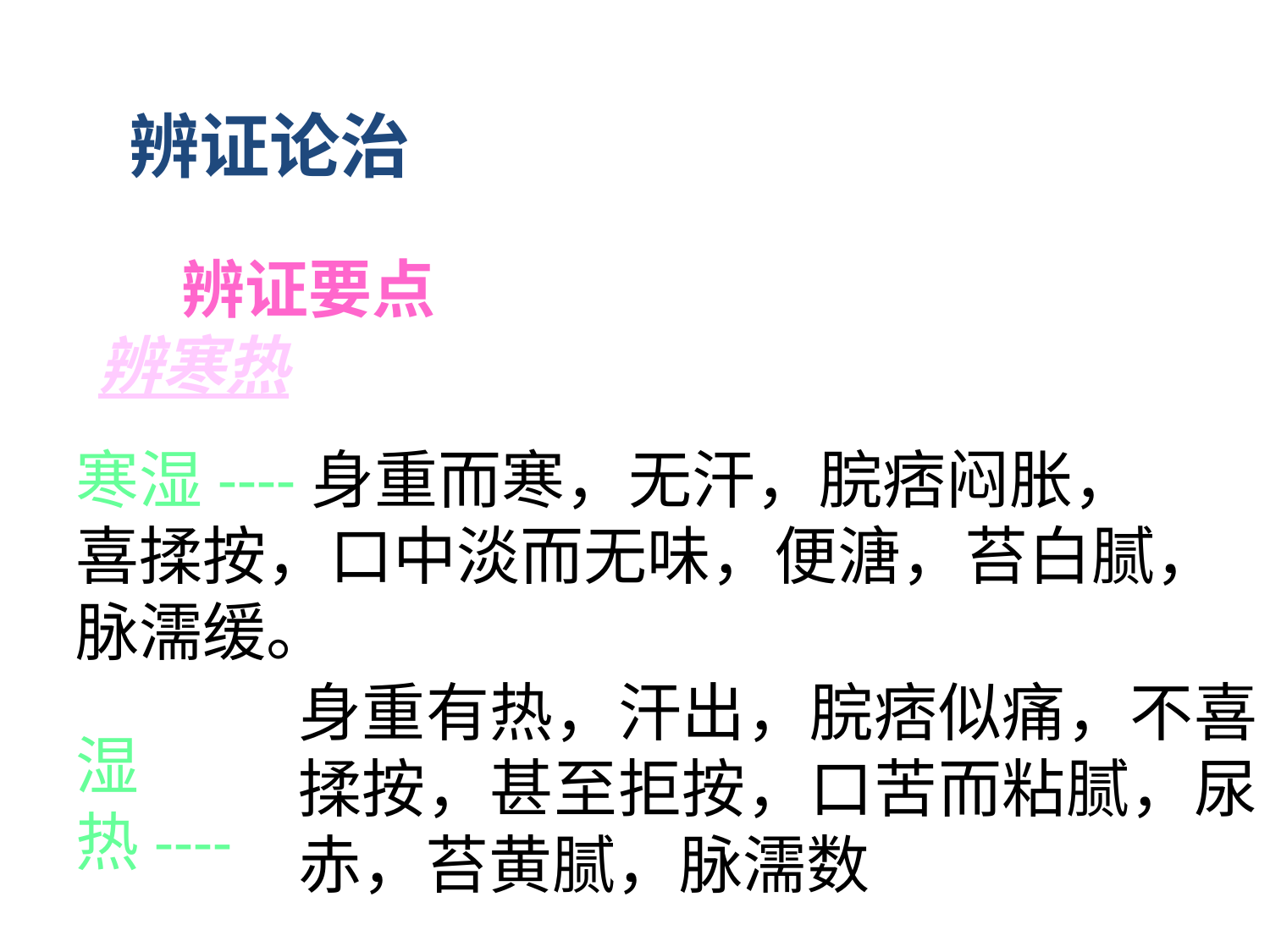

辨证论治
辨证要点
  辨寒热

寒湿----身重而寒，无汗，脘痞闷胀，喜揉按，口中淡而无味，便溏，苔白腻，脉濡缓。
身重有热，汗出，脘痞似痛，不喜揉按，甚至拒按，口苦而粘腻，尿赤，苔黄腻，脉濡数

湿热----